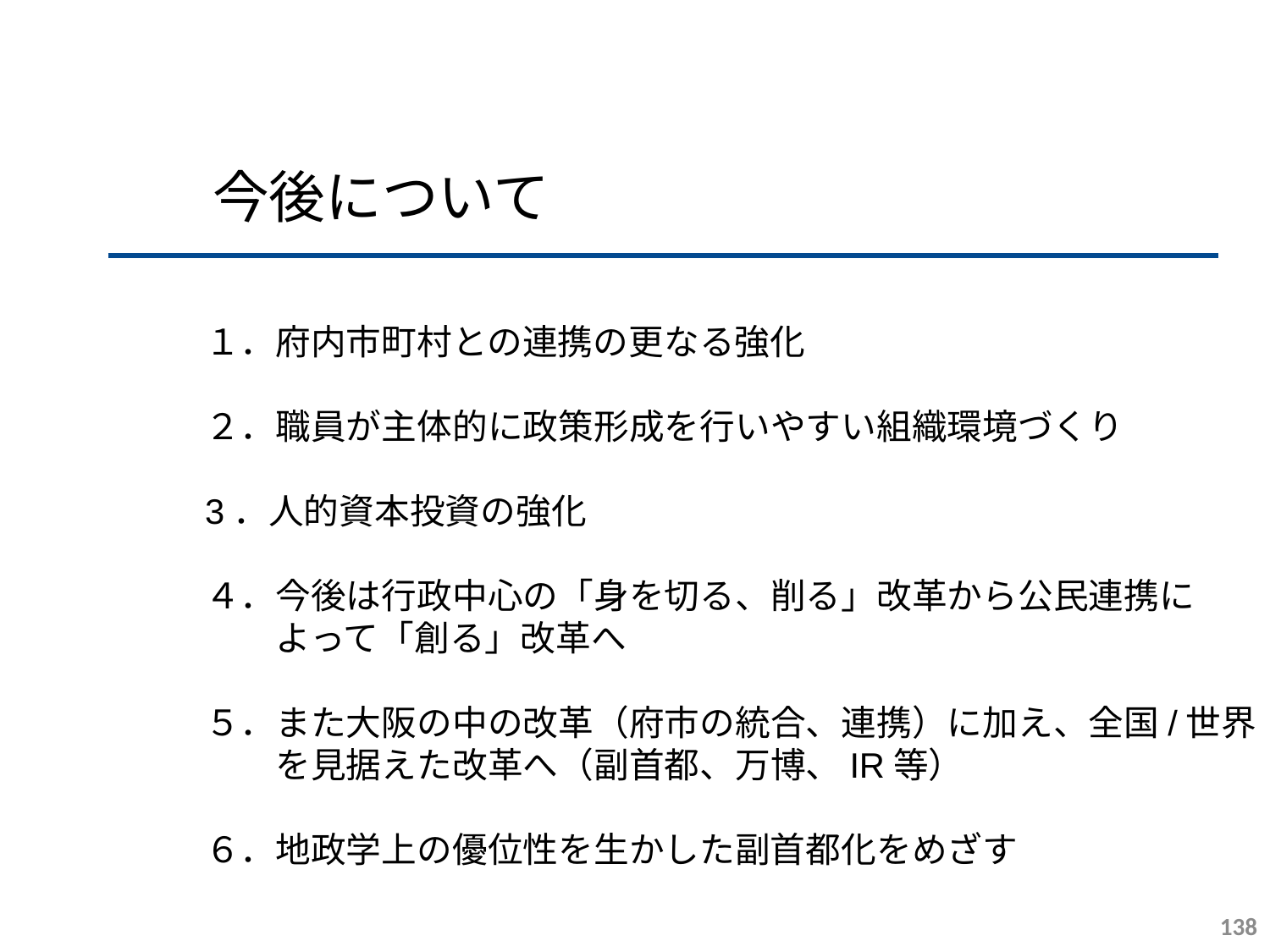

今後について
１．府内市町村との連携の更なる強化

２．職員が主体的に政策形成を行いやすい組織環境づくり

3．人的資本投資の強化

４．今後は行政中心の「身を切る、削る」改革から公民連携に
　　よって「創る」改革へ

５．また大阪の中の改革（府市の統合、連携）に加え、全国/世界
　　を見据えた改革へ（副首都、万博、IR等）

６．地政学上の優位性を生かした副首都化をめざす

138